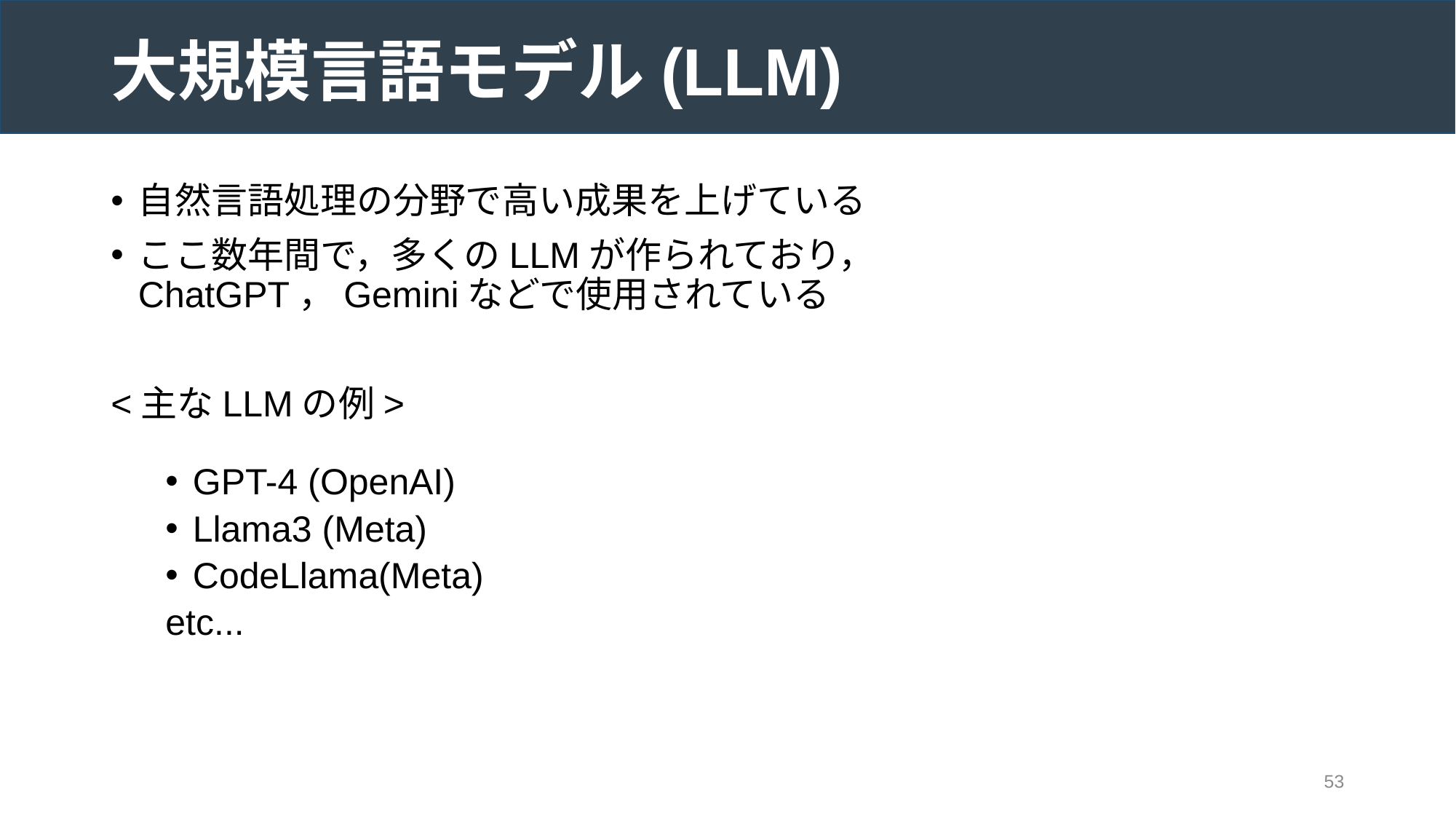

# 大規模言語モデル(LLM)
自然言語処理の分野で高い成果を上げている
ここ数年間で，多くのLLMが作られており，
ChatGPT，Geminiなどで使用されている

<主なLLMの例>

GPT-4 (OpenAI)
Llama3 (Meta)
CodeLlama(Meta)
etc...

53